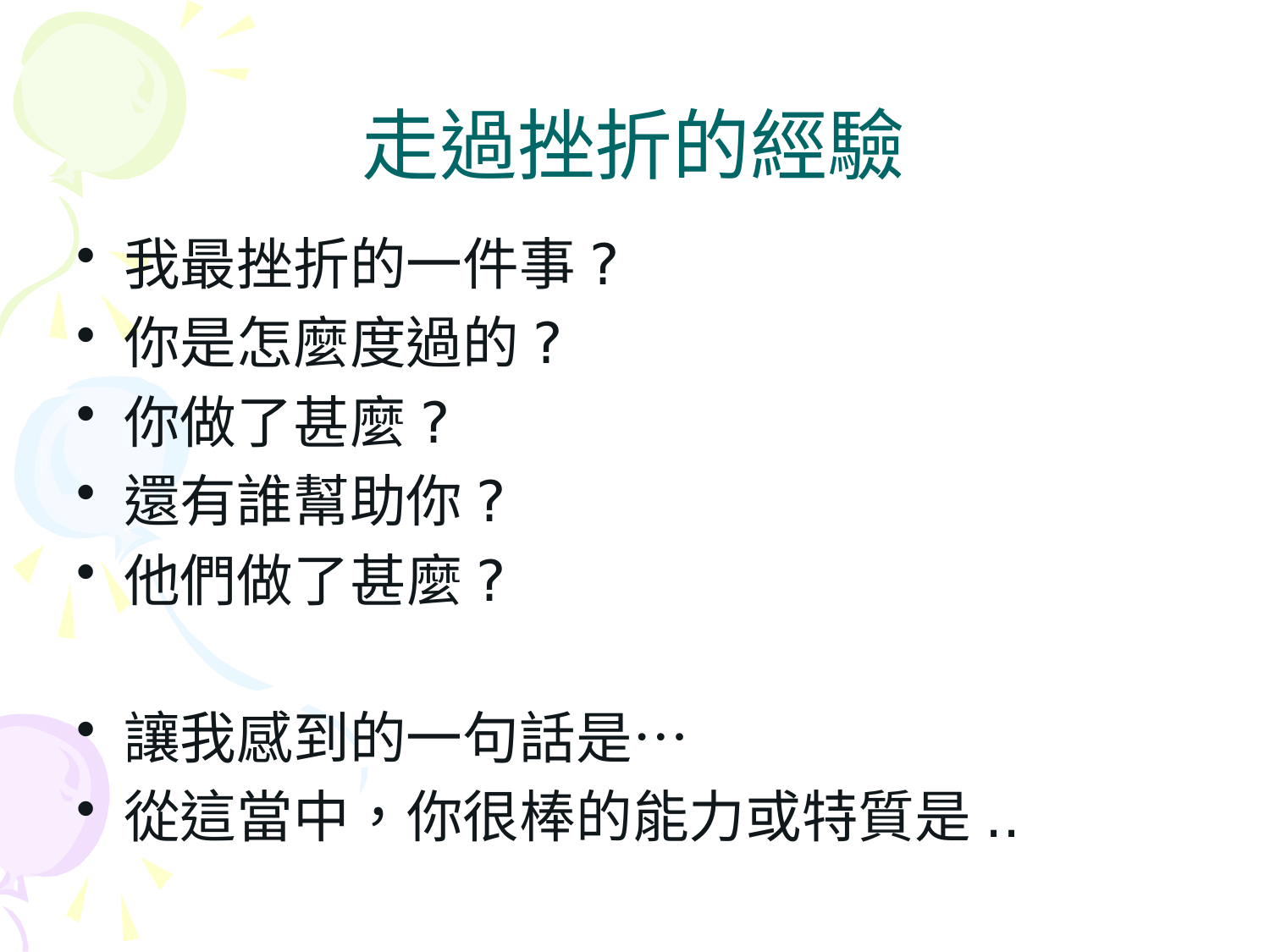

# 走過挫折的經驗
我最挫折的一件事?
你是怎麼度過的?
你做了甚麼?
還有誰幫助你?
他們做了甚麼?

讓我感到的一句話是…
從這當中，你很棒的能力或特質是..